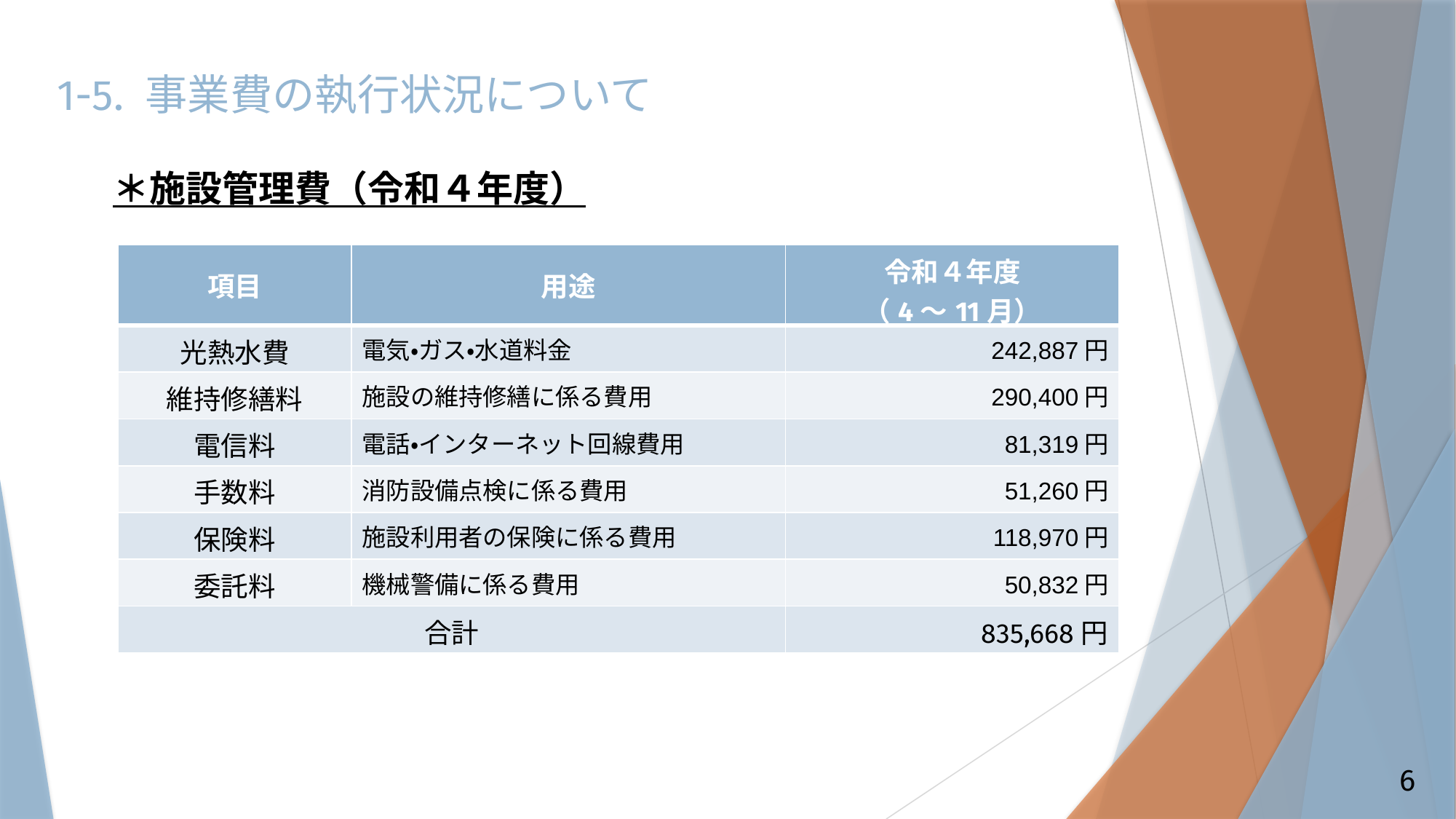

1-5. 事業費の執行状況について
＊施設管理費（令和４年度）

| 項目 | 用途 | 令和４年度 （4～11月） |
| --- | --- | --- |
| 光熱水費 | 電気・ガス・水道料金 | 242,887円 |
| 維持修繕料 | 施設の維持修繕に係る費用 | 290,400円 |
| 電信料 | 電話・インターネット回線費用 | 81,319円 |
| 手数料 | 消防設備点検に係る費用 | 51,260円 |
| 保険料 | 施設利用者の保険に係る費用 | 118,970円 |
| 委託料 | 機械警備に係る費用 | 50,832円 |
| 合計 |  | 835,668円 |
6